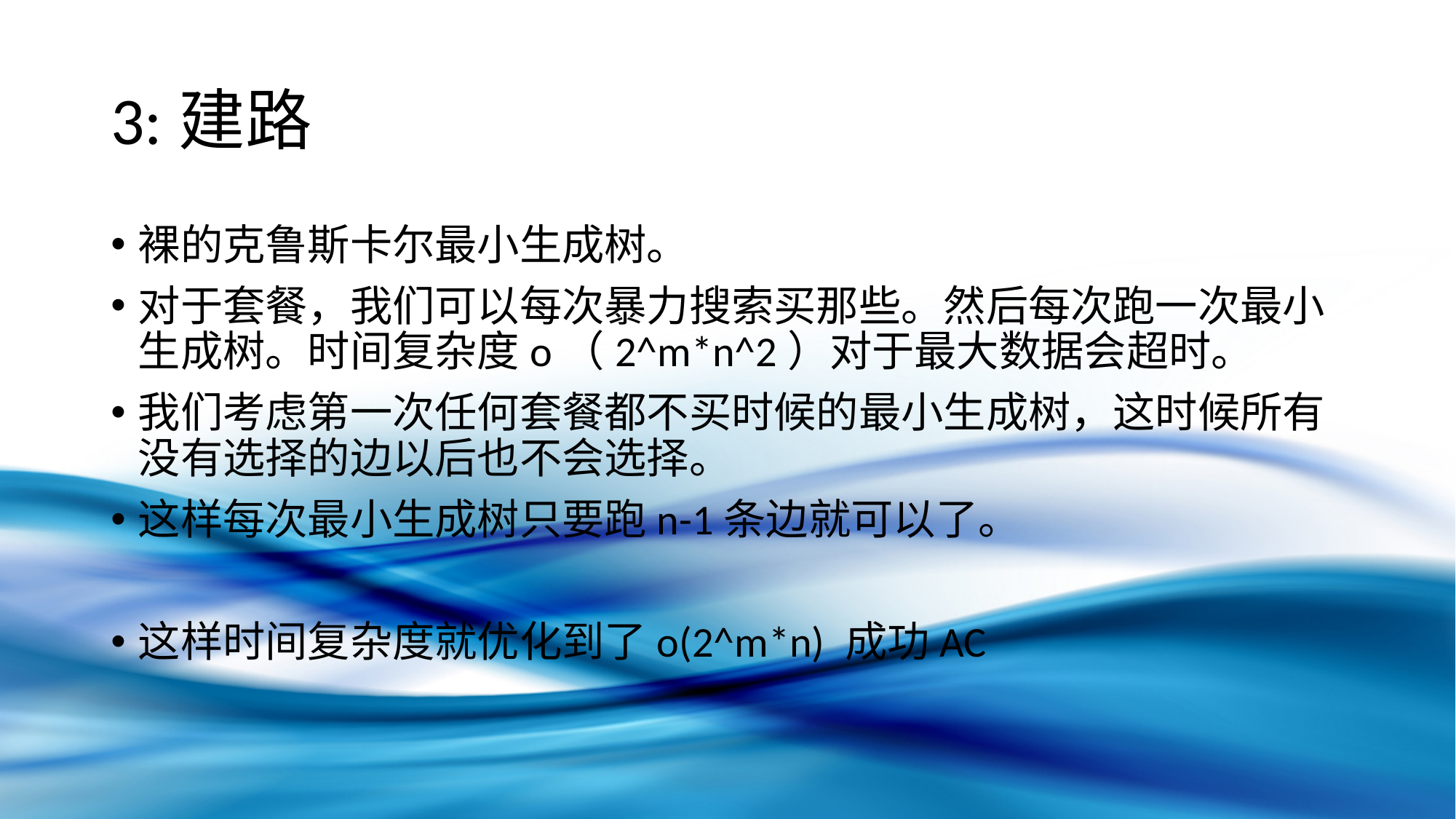

# 3:建路
裸的克鲁斯卡尔最小生成树。
对于套餐，我们可以每次暴力搜索买那些。然后每次跑一次最小生成树。时间复杂度o（2^m*n^2）对于最大数据会超时。
我们考虑第一次任何套餐都不买时候的最小生成树，这时候所有没有选择的边以后也不会选择。
这样每次最小生成树只要跑n-1条边就可以了。

这样时间复杂度就优化到了o(2^m*n) 成功AC